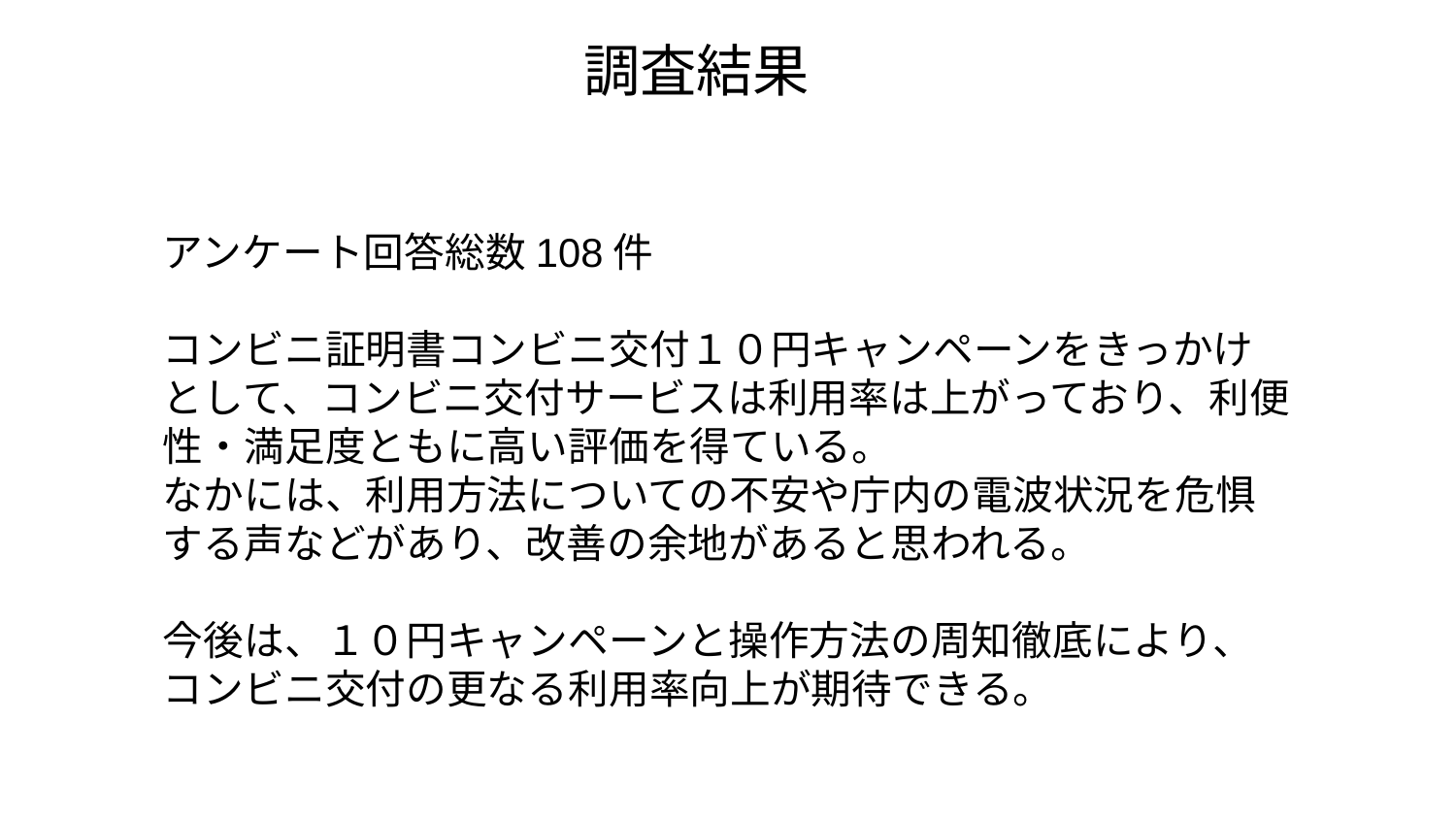

調査結果
アンケート回答総数108件

コンビニ証明書コンビニ交付１０円キャンペーンをきっかけとして、コンビニ交付サービスは利用率は上がっており、利便性・満足度ともに高い評価を得ている。
なかには、利用方法についての不安や庁内の電波状況を危惧する声などがあり、改善の余地があると思われる。

今後は、１０円キャンペーンと操作方法の周知徹底により、コンビニ交付の更なる利用率向上が期待できる。